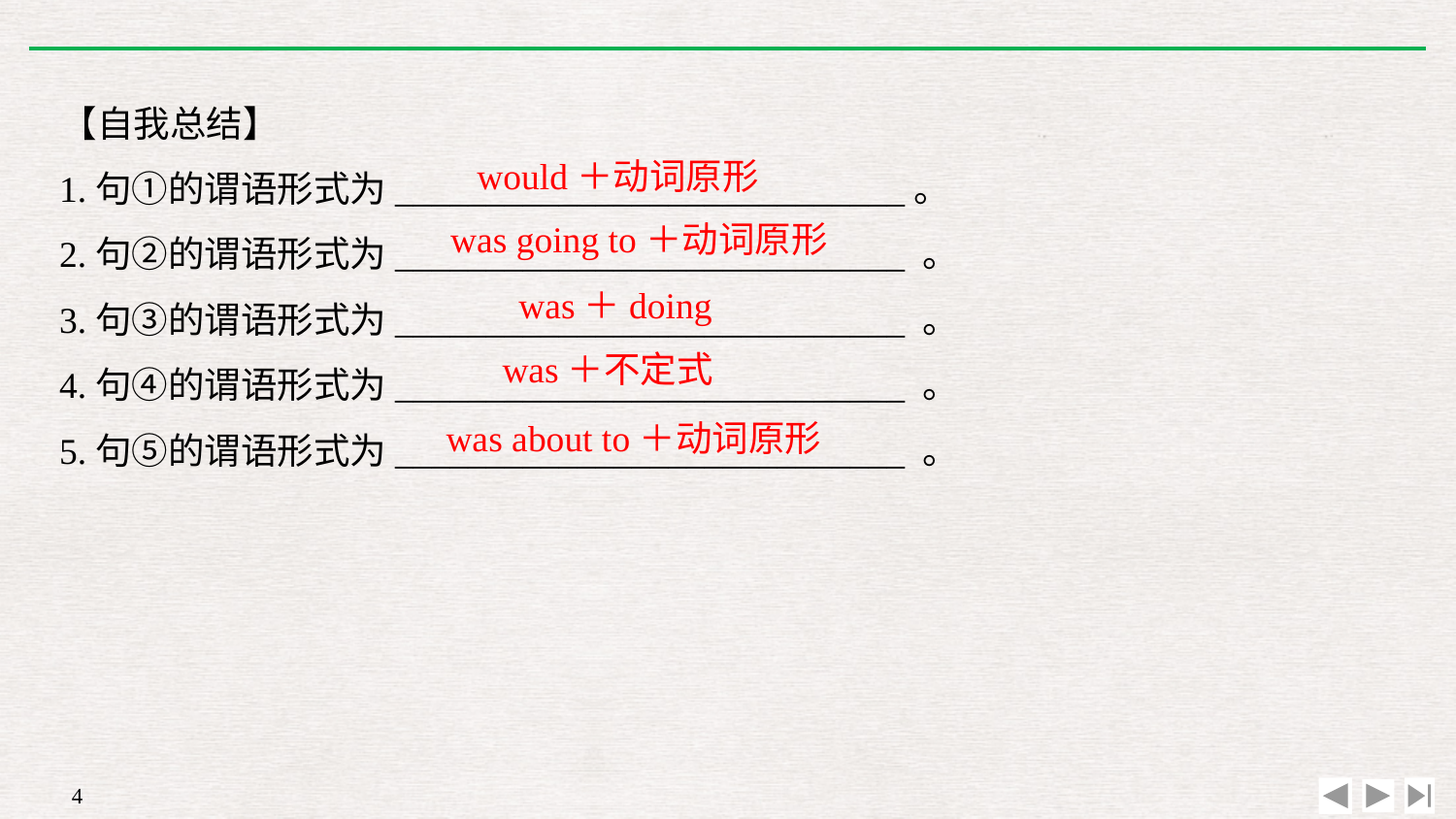

【自我总结】
1.句①的谓语形式为____________________________。
2.句②的谓语形式为____________________________ 。
3.句③的谓语形式为____________________________ 。
4.句④的谓语形式为____________________________ 。
5.句⑤的谓语形式为____________________________ 。
would＋动词原形
was going to＋动词原形
was＋doing
was＋不定式
was about to＋动词原形